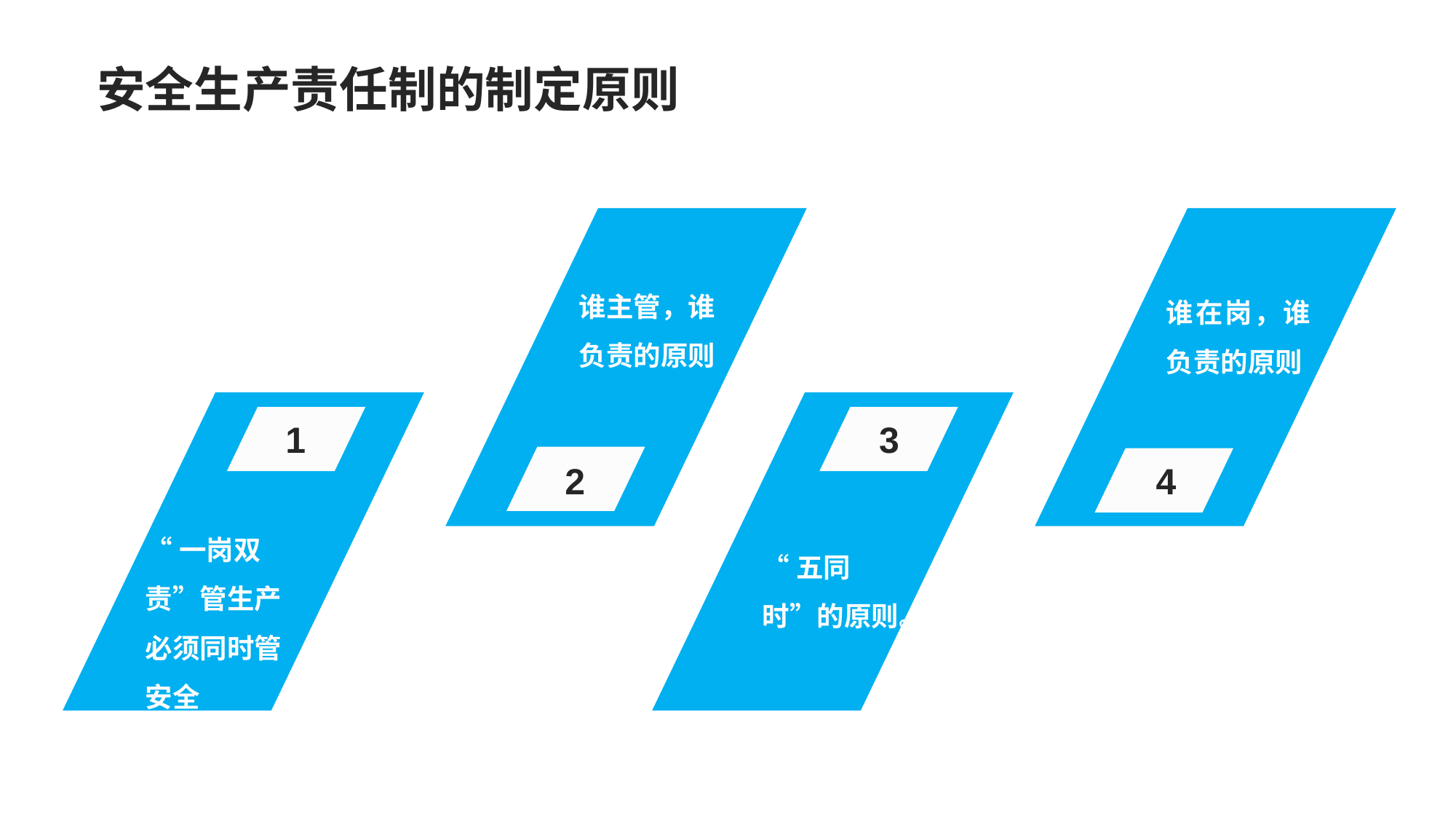

安全生产责任制的制定原则

谁主管，谁负责的原则
谁在岗，谁负责的原则

3
1

2
4
“一岗双责”管生产必须同时管安全
“五同时”的原则。